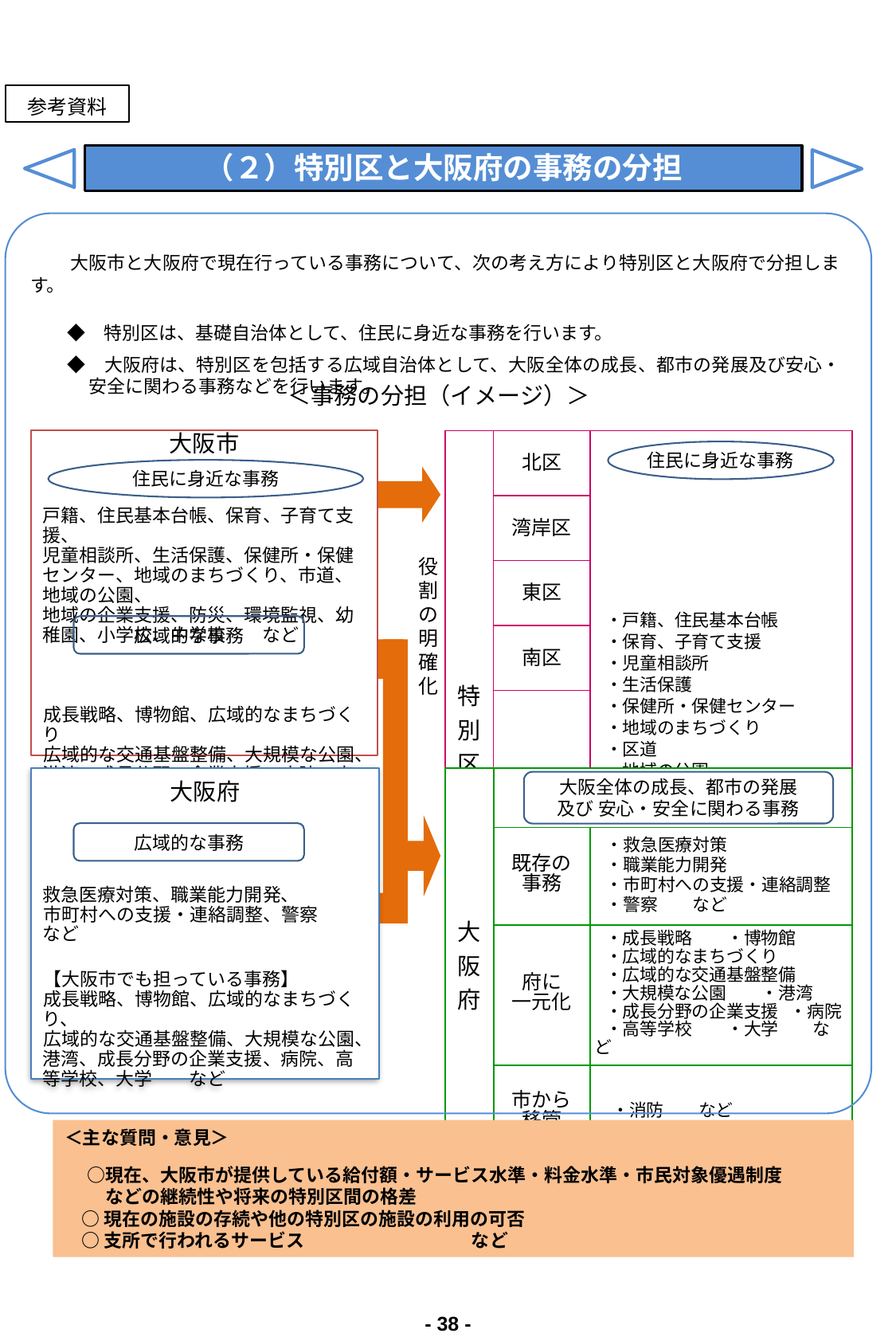

参考資料

（２）特別区と大阪府の事務の分担

　　大阪市と大阪府で現在行っている事務について、次の考え方により特別区と大阪府で分担します。

　　◆　特別区は、基礎自治体として、住民に身近な事務を行います。
　　◆　大阪府は、特別区を包括する広域自治体として、大阪全体の成長、都市の発展及び安心・安全に関わる事務などを行います。
＜事務の分担（イメージ）＞
大阪市

戸籍、住民基本台帳、保育、子育て支援、
児童相談所、生活保護、保健所・保健センター、地域のまちづくり、市道、地域の公園、
地域の企業支援、防災、環境監視、幼稚園、小学校、中学校　　など

成長戦略、博物館、広域的なまちづくり
広域的な交通基盤整備、大規模な公園、港湾、成長分野の企業支援、病院、高等学校、大学　　など

| 特別区 | 北区 | ・戸籍、住民基本台帳 ・保育、子育て支援 ・児童相談所　　 ・生活保護 ・保健所・保健センター ・地域のまちづくり ・区道 ・地域の公園 ・地域の企業支援 ・防災 ・環境監視 ・幼稚園、小学校、中学校　など |
| --- | --- | --- |
|  | 湾岸区 |  |
|  | 東区 |  |
|  | 南区 |  |
|  | 中央区 |  |
住民に身近な事務
住民に身近な事務

役割の明確化
広域的な事務

大阪府

救急医療対策、職業能力開発、
市町村への支援・連絡調整、警察　　など

【大阪市でも担っている事務】
成長戦略、博物館、広域的なまちづくり、
広域的な交通基盤整備、大規模な公園、港湾、成長分野の企業支援、病院、高等学校、大学　　など

| 大阪府 |  |  |
| --- | --- | --- |
|  | 既存の 事務 | ・救急医療対策 ・職業能力開発 ・市町村への支援・連絡調整 ・警察　　など |
|  | 府に 一元化 | ・成長戦略　　・博物館 ・広域的なまちづくり ・広域的な交通基盤整備 ・大規模な公園　　・港湾 ・成長分野の企業支援 ・病院 ・高等学校　　・大学　　など |
|  | 市から 移管 | ・消防　　など |
大阪全体の成長、都市の発展
及び 安心・安全に関わる事務

広域的な事務
＜主な質問・意見＞

　 ○現在、大阪市が提供している給付額・サービス水準・料金水準・市民対象優遇制度
　　 などの継続性や将来の特別区間の格差
    ○現在の施設の存続や他の特別区の施設の利用の可否
    ○支所で行われるサービス                                        など
- 38 -